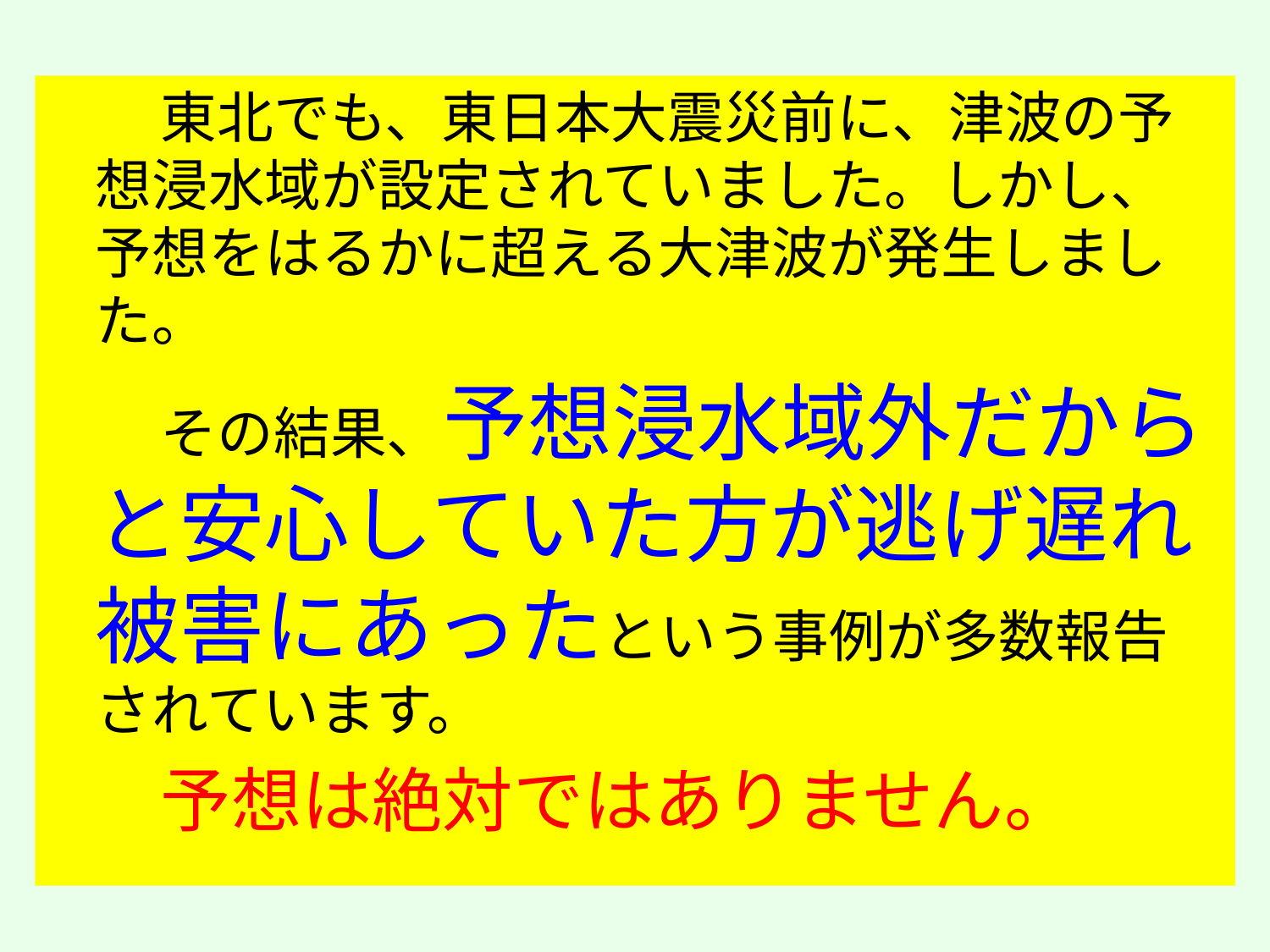

東北でも、東日本大震災前に、津波の予想浸水域が設定されていました。しかし、予想をはるかに超える大津波が発生しました。
　　その結果、予想浸水域外だからと安心していた方が逃げ遅れ被害にあったという事例が多数報告されています。
　　予想は絶対ではありません。